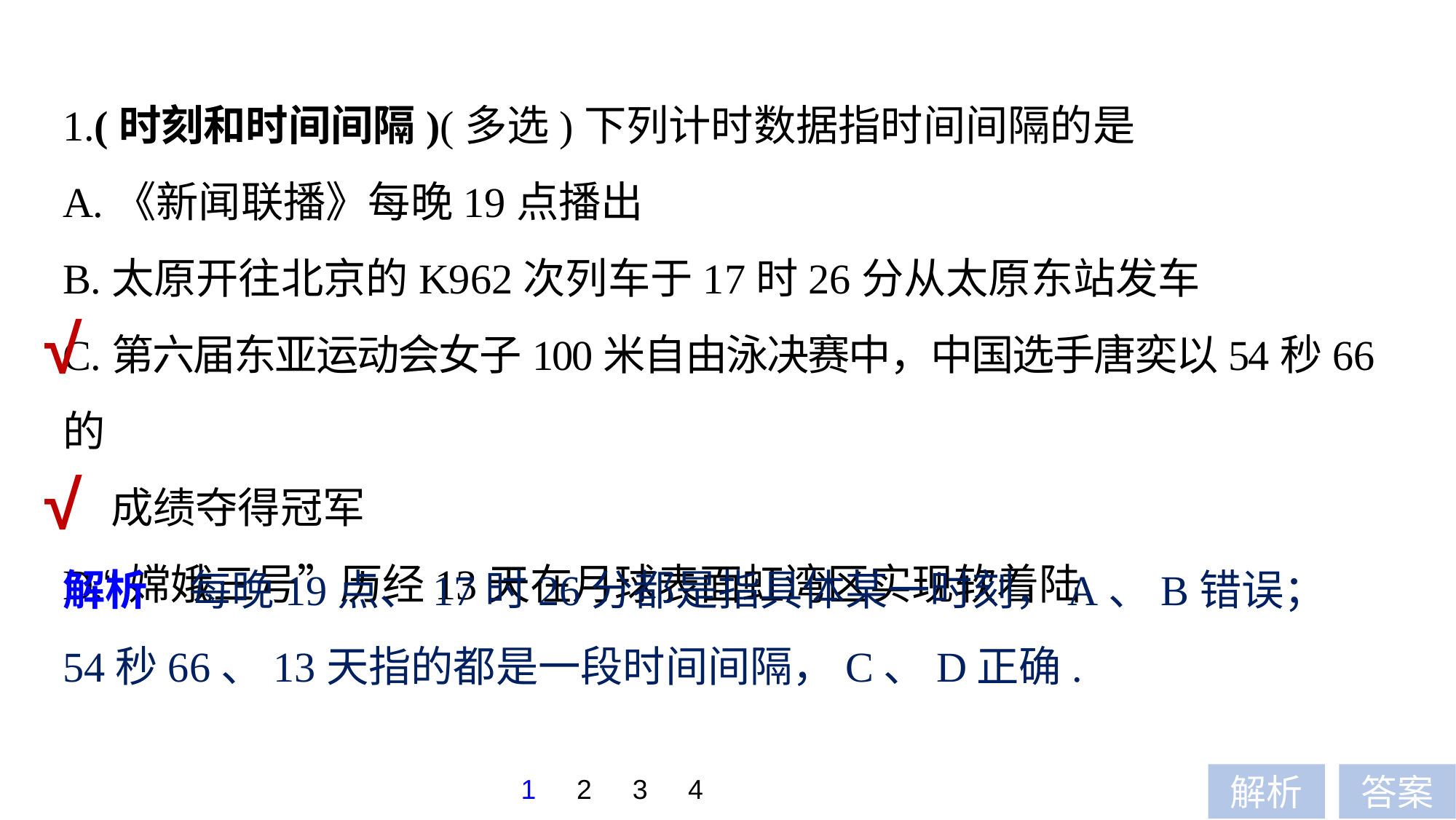

1.(时刻和时间间隔)(多选)下列计时数据指时间间隔的是
A.《新闻联播》每晚19点播出
B.太原开往北京的K962次列车于17时26分从太原东站发车
C.第六届东亚运动会女子100米自由泳决赛中，中国选手唐奕以54秒66的
    成绩夺得冠军
D.“嫦娥三号”历经13天在月球表面虹湾区实现软着陆
√
√
解析　每晚19点、17时26分都是指具体某一时刻，A、B错误；
54秒66、13天指的都是一段时间间隔，C、D正确.
1
2
3
4
解析
答案